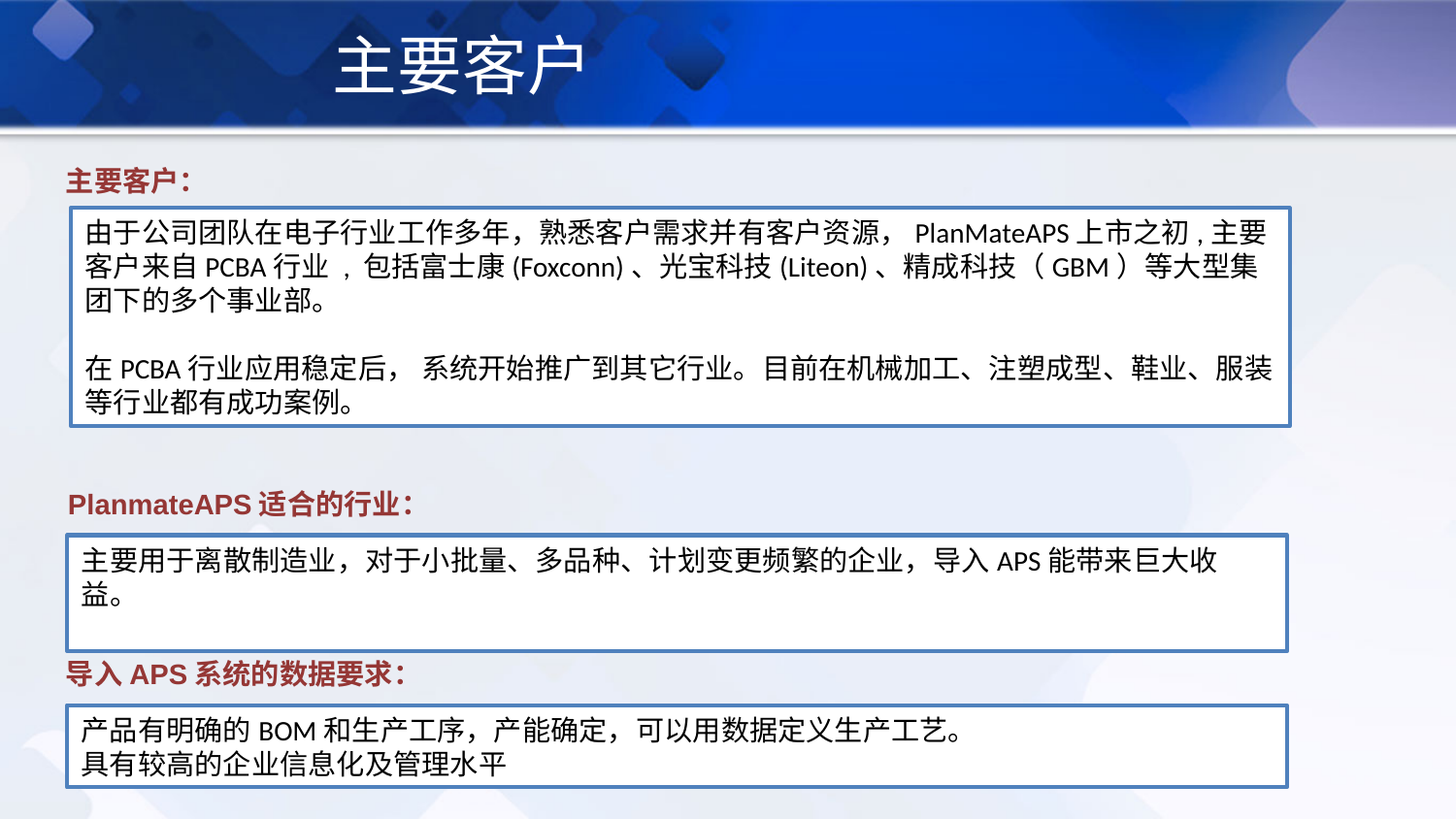

主要客户
主要客户：
由于公司团队在电子行业工作多年，熟悉客户需求并有客户资源，PlanMateAPS上市之初,主要客户来自PCBA行业 , 包括富士康(Foxconn)、光宝科技(Liteon)、精成科技（GBM）等大型集团下的多个事业部。

在PCBA行业应用稳定后， 系统开始推广到其它行业。目前在机械加工、注塑成型、鞋业、服装等行业都有成功案例。
PlanmateAPS适合的行业：
主要用于离散制造业，对于小批量、多品种、计划变更频繁的企业，导入APS能带来巨大收益。

导入APS系统的数据要求：
产品有明确的BOM和生产工序，产能确定，可以用数据定义生产工艺。
具有较高的企业信息化及管理水平